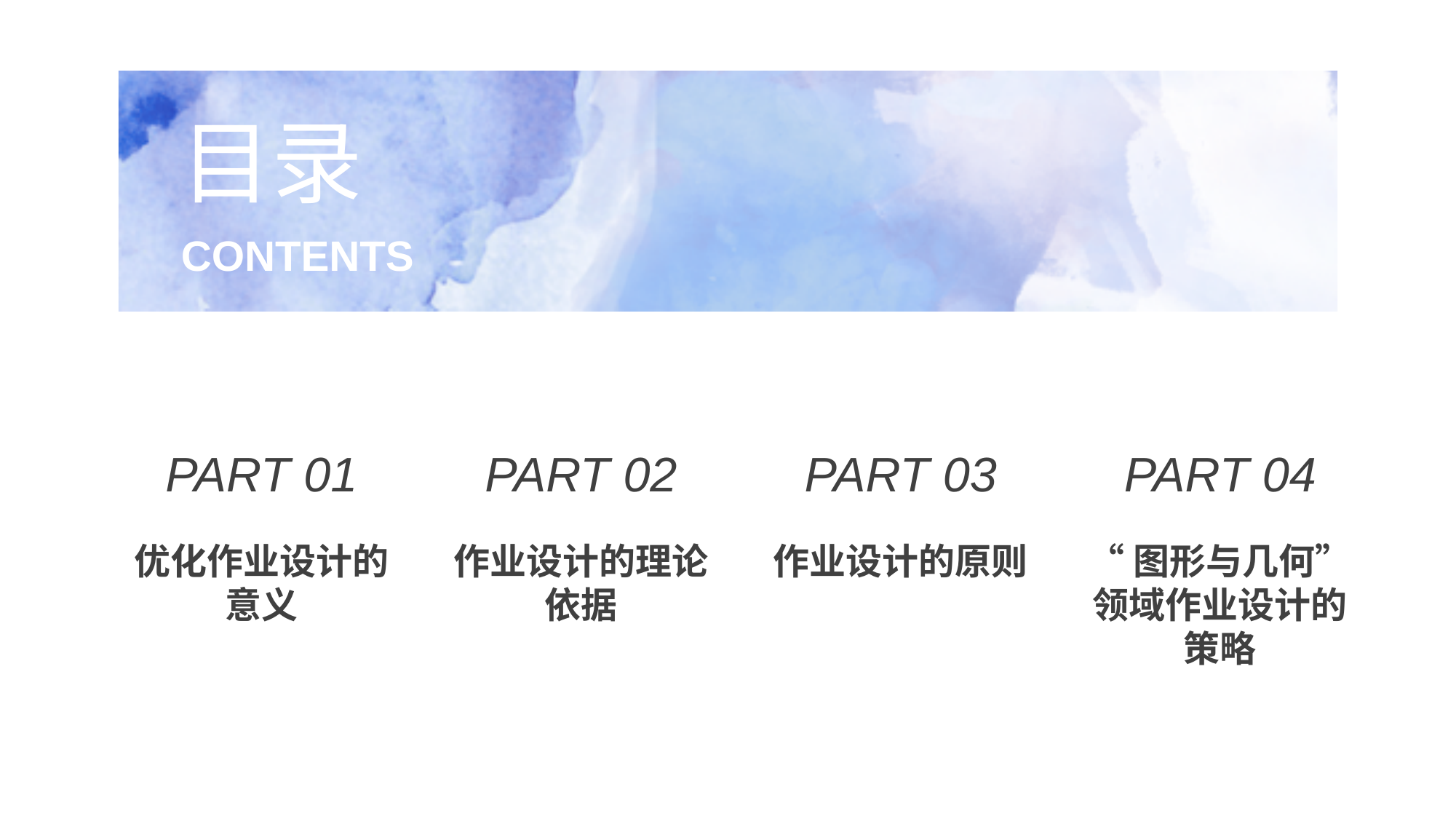

行业PPT模板http://www.1ppt.com/hangye/
目录

CONTENTS

PART 01
优化作业设计的意义
PART 02
作业设计的理论依据
PART 03
作业设计的原则
PART 04
“图形与几何”领域作业设计的策略